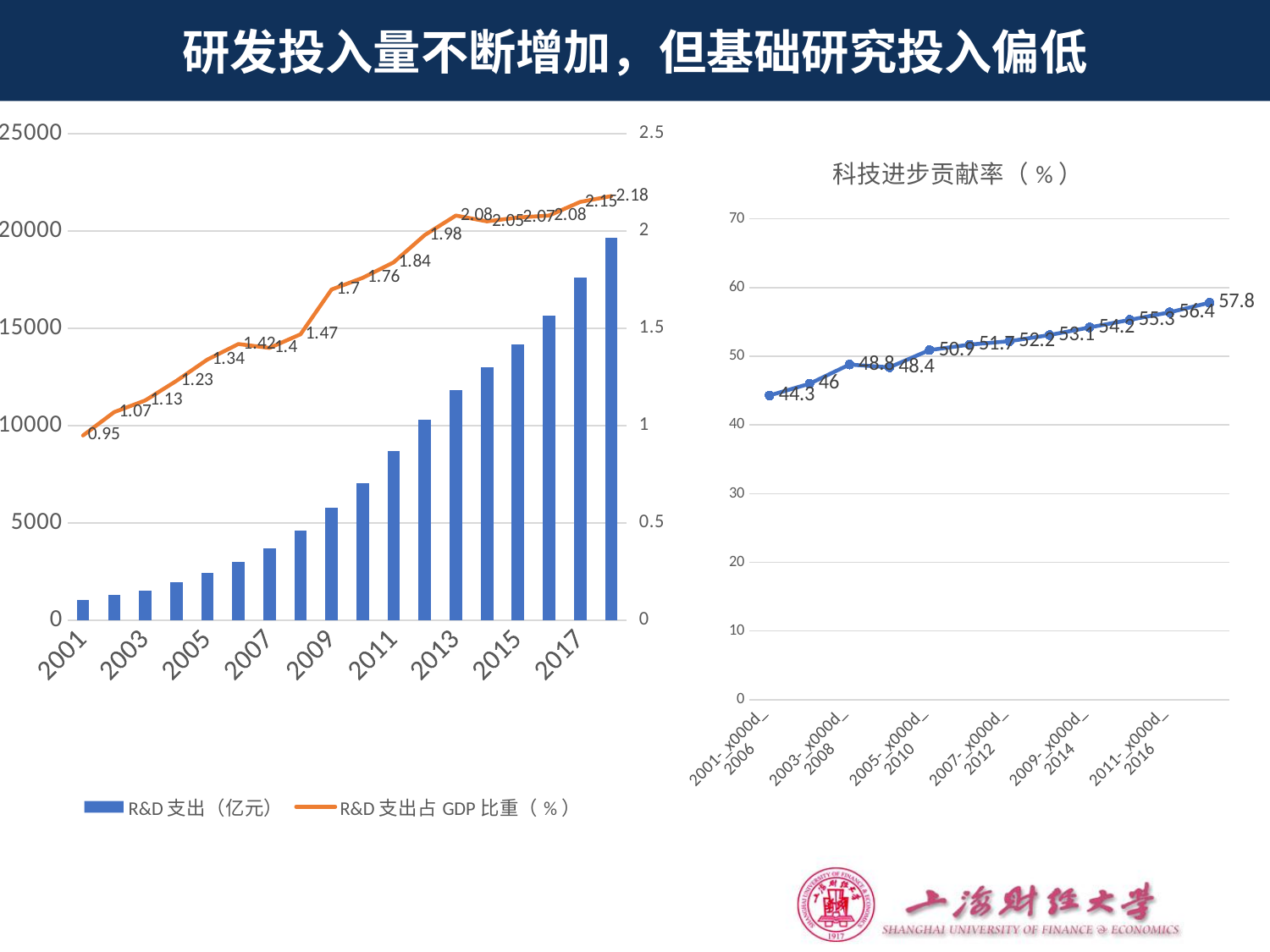

# 研发投入量不断增加，但基础研究投入偏低

### Chart

| Category | R&D支出（亿元） | R&D支出占GDP比重（%） |
|---|---|---|
| 2001 | 1042.5 | 0.95 |
| 2002 | 1288.0 | 1.07 |
| 2003 | 1540.0 | 1.13 |
| 2004 | 1966.6 | 1.23 |
| 2005 | 2450.0 | 1.34 |
| 2006 | 3003.1 | 1.42 |
| 2007 | 3710.24 | 1.4 |
| 2008 | 4616.0 | 1.47 |
| 2009 | 5802.11 | 1.7 |
| 2010 | 7063.0 | 1.76 |
| 2011 | 8687.0 | 1.84 |
| 2012 | 10298.41 | 1.98 |
| 2013 | 11846.6 | 2.08 |
| 2014 | 13015.63 | 2.05 |
| 2015 | 14169.88 | 2.07 |
| 2016 | 15676.75 | 2.08 |
| 2017 | 17606.13 | 2.15 |
| 2018 | 19657.0 | 2.18 |

### Chart:

| Category | 科技进步贡献率（%） |
|---|---|
| 2001-_x000d_
2006 | 44.3 |
| 2002-_x000d_
2007 | 46.0 |
| 2003-_x000d_
2008 | 48.8 |
| 2004-_x000d_
2009 | 48.4 |
| 2005-_x000d_
2010 | 50.9 |
| 2006-_x000d_
2011 | 51.7 |
| 2007-_x000d_
2012 | 52.2 |
| 2008-_x000d_
2013 | 53.1 |
| 2009-_x000d_
2014 | 54.2 |
| 2010-_x000d_
2015 | 55.3 |
| 2011-_x000d_
2016 | 56.4 |
| 2012-_x000d_
2017 | 57.8 |